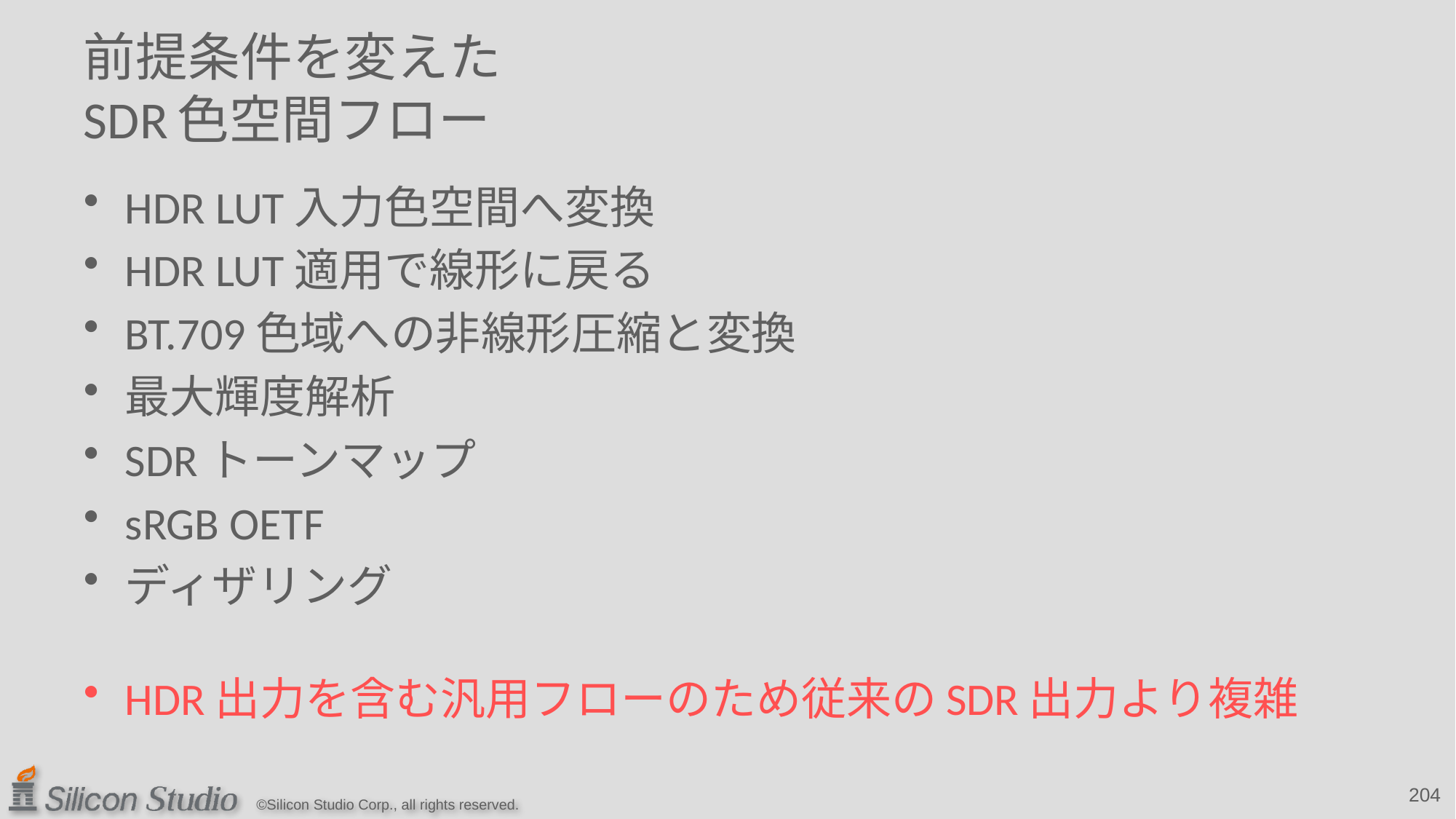

# 前提条件を変えた SDR色空間フロー
HDR LUT入力色空間へ変換
HDR LUT適用で線形に戻る
BT.709色域への非線形圧縮と変換
最大輝度解析
SDRトーンマップ
sRGB OETF
ディザリング

HDR出力を含む汎用フローのため従来のSDR出力より複雑
204